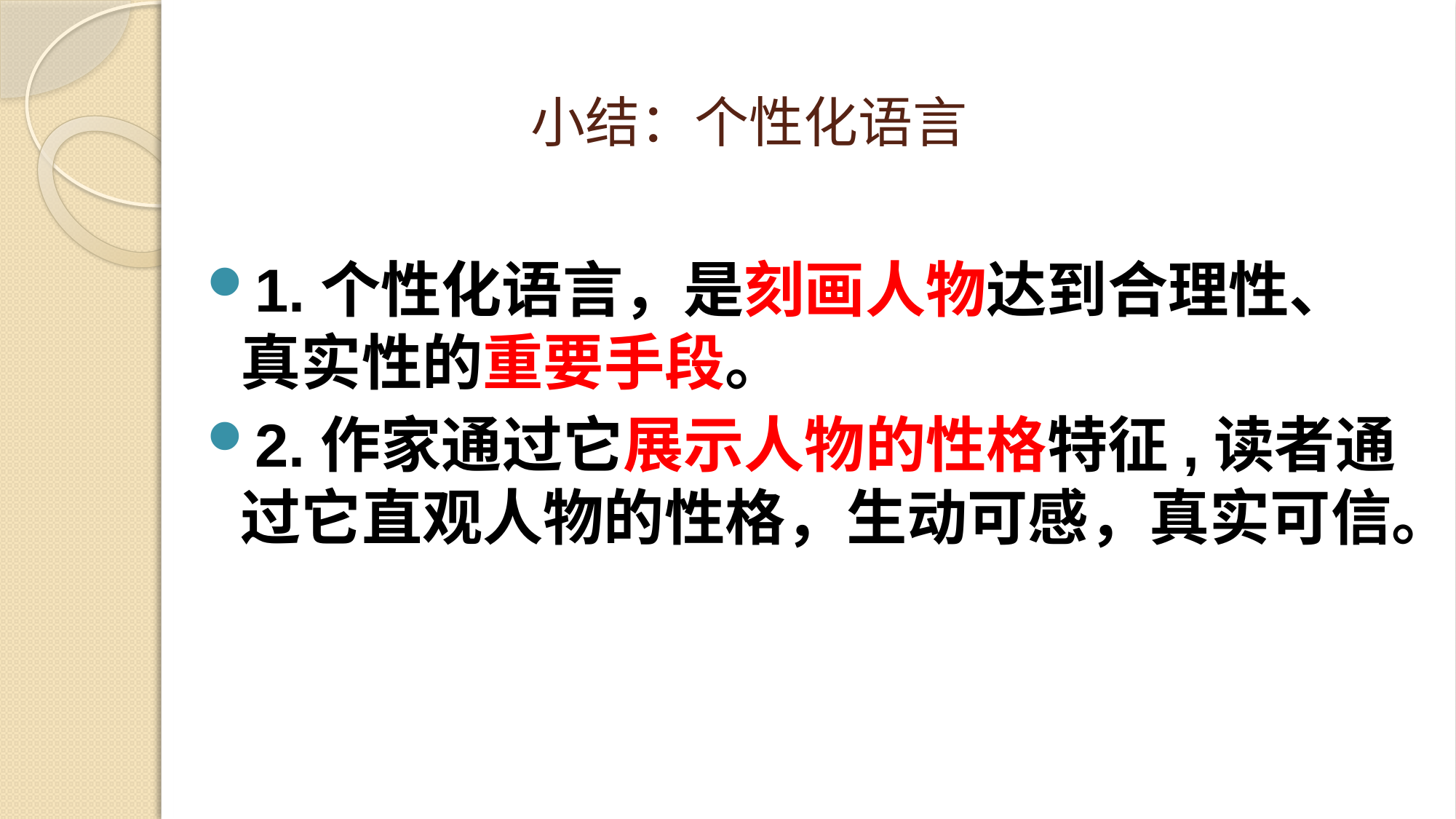

# 小结：个性化语言
1.个性化语言，是刻画人物达到合理性、真实性的重要手段。
2.作家通过它展示人物的性格特征,读者通过它直观人物的性格，生动可感，真实可信。